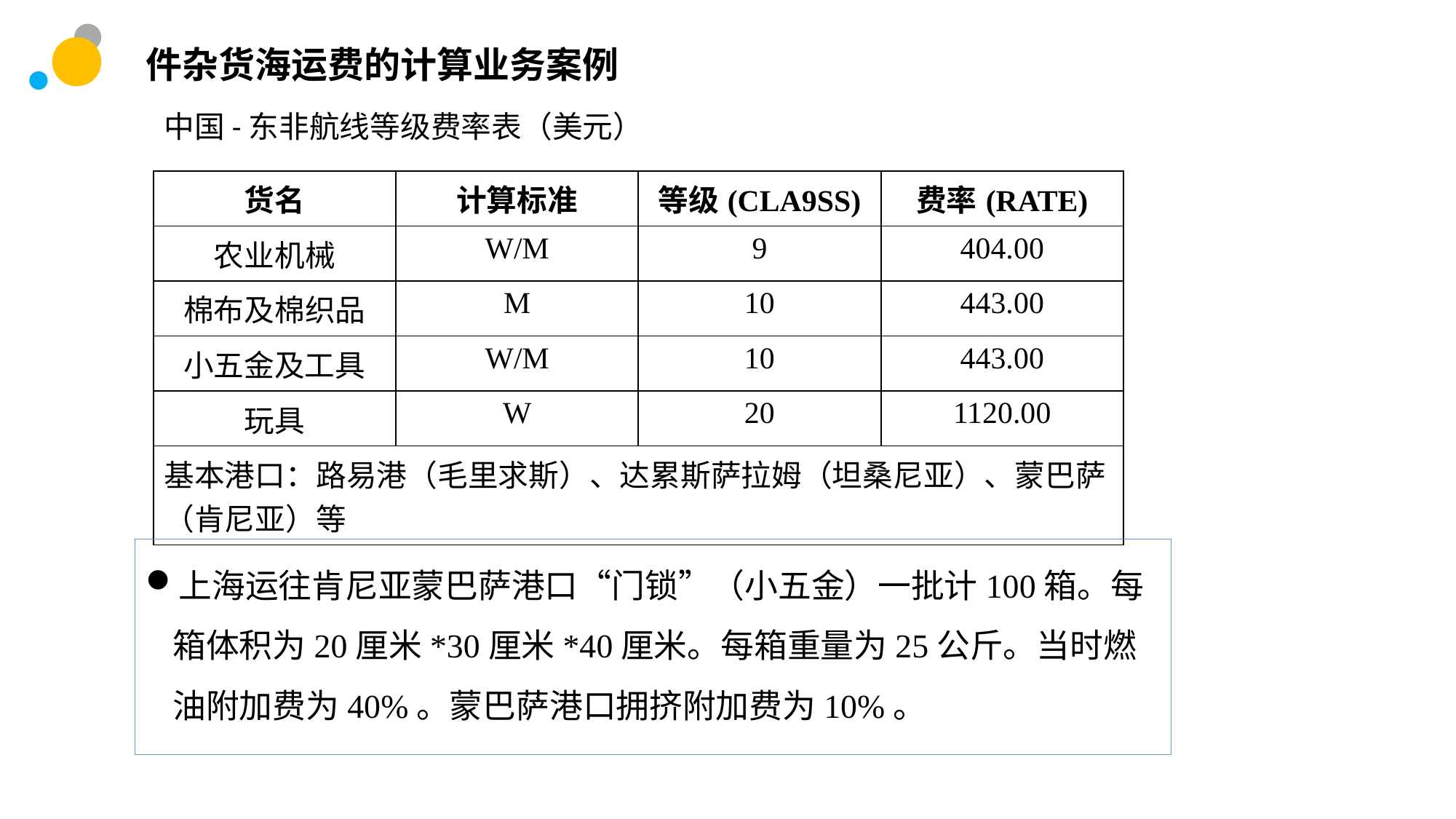

件杂货海运费的计算业务案例
中国-东非航线等级费率表（美元）
| 货名 | 计算标准 | 等级(CLA9SS) | 费率(RATE) |
| --- | --- | --- | --- |
| 农业机械 | W/M | 9 | 404.00 |
| 棉布及棉织品 | M | 10 | 443.00 |
| 小五金及工具 | W/M | 10 | 443.00 |
| 玩具 | W | 20 | 1120.00 |
| 基本港口：路易港（毛里求斯）、达累斯萨拉姆（坦桑尼亚）、蒙巴萨（肯尼亚）等 |  |  |  |
上海运往肯尼亚蒙巴萨港口“门锁”（小五金）一批计100箱。每箱体积为20厘米*30厘米*40厘米。每箱重量为25公斤。当时燃油附加费为40%。蒙巴萨港口拥挤附加费为10%。